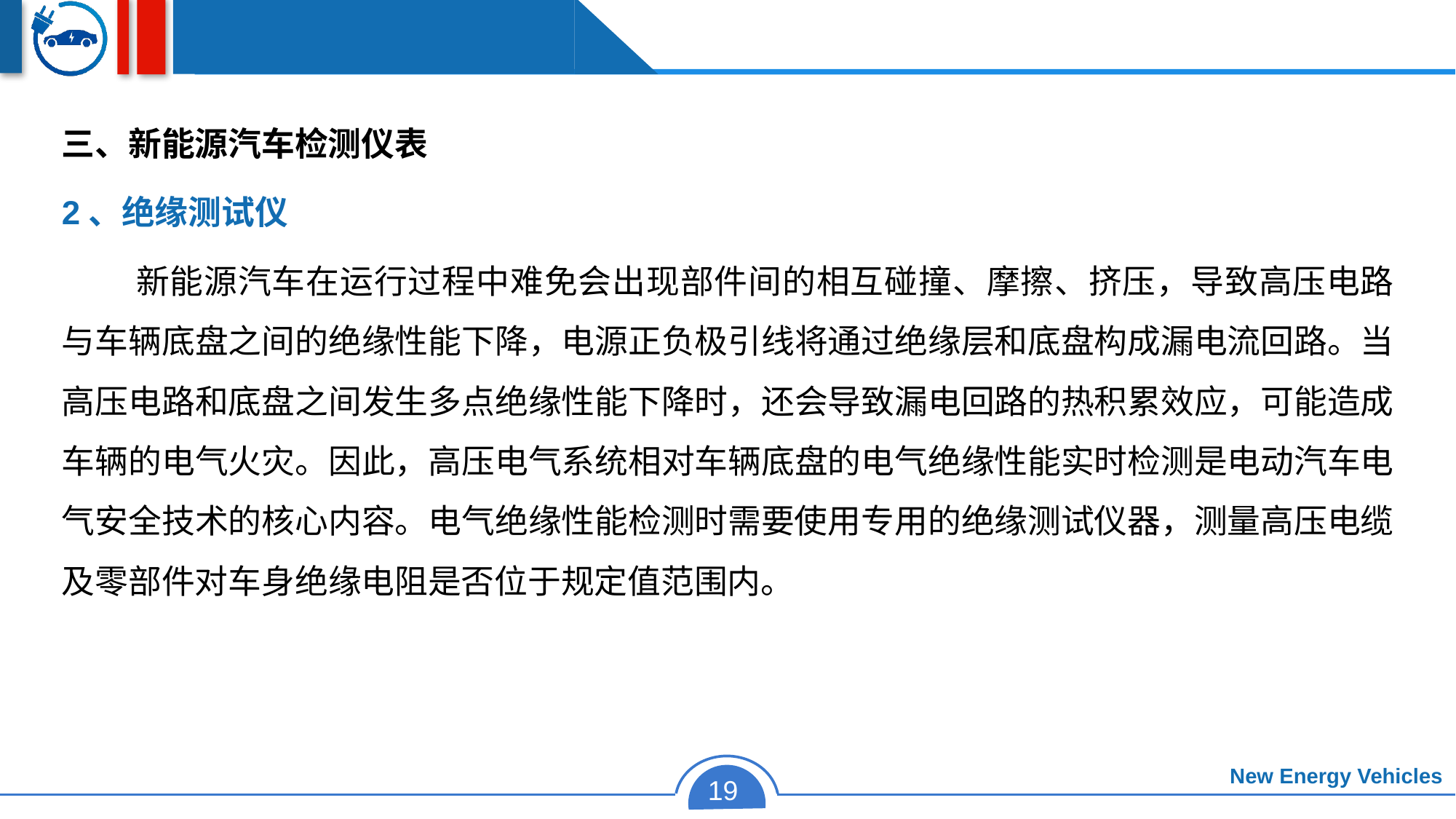

三、新能源汽车检测仪表
2、绝缘测试仪
        新能源汽车在运行过程中难免会出现部件间的相互碰撞、摩擦、挤压，导致高压电路与车辆底盘之间的绝缘性能下降，电源正负极引线将通过绝缘层和底盘构成漏电流回路。当高压电路和底盘之间发生多点绝缘性能下降时，还会导致漏电回路的热积累效应，可能造成车辆的电气火灾。因此，高压电气系统相对车辆底盘的电气绝缘性能实时检测是电动汽车电气安全技术的核心内容。电气绝缘性能检测时需要使用专用的绝缘测试仪器，测量高压电缆及零部件对车身绝缘电阻是否位于规定值范围内。